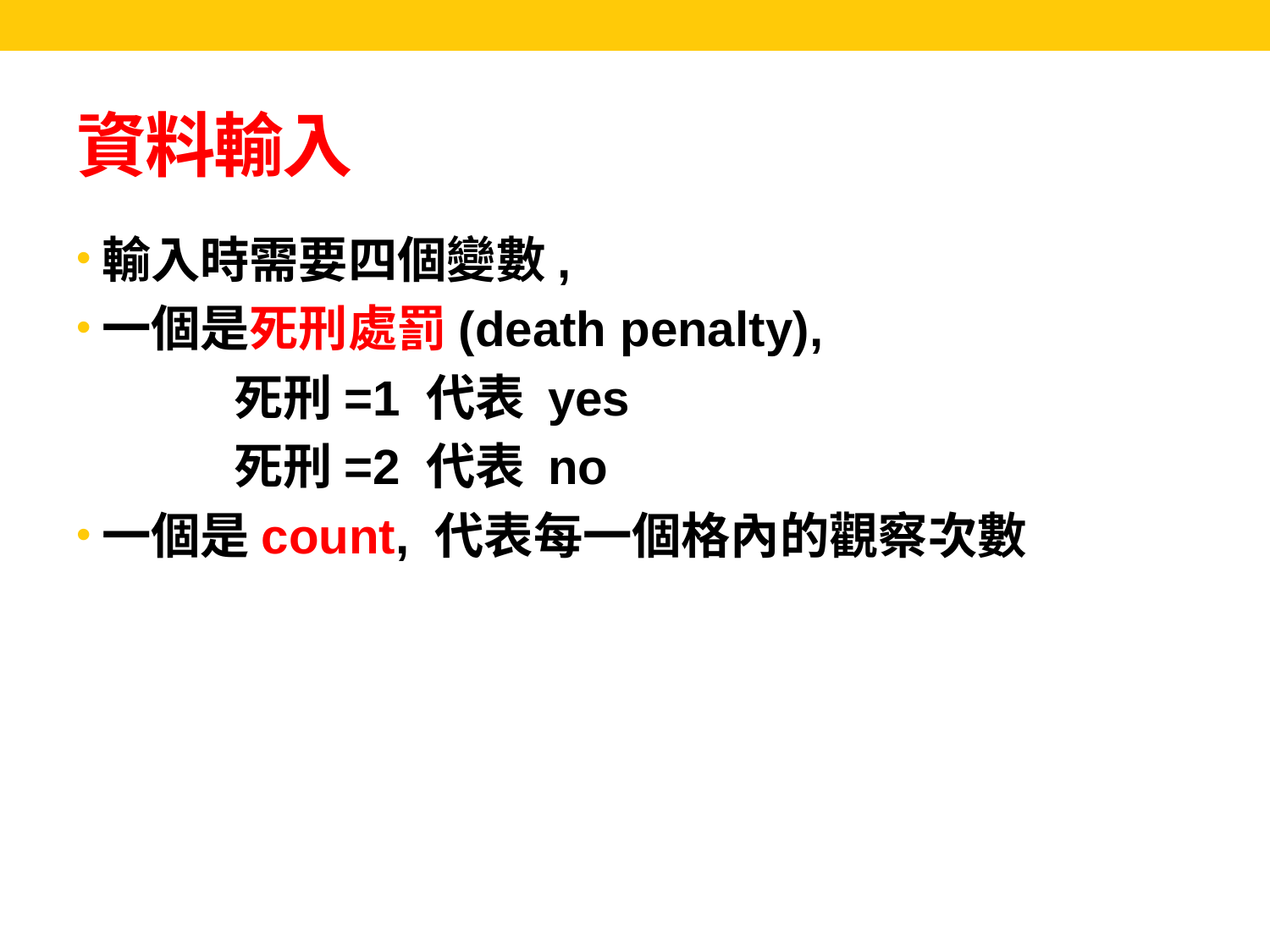

# 資料輸入
輸入時需要四個變數,
一個是死刑處罰(death penalty),
             死刑=1 代表 yes
             死刑=2 代表 no
一個是count, 代表每一個格內的觀察次數